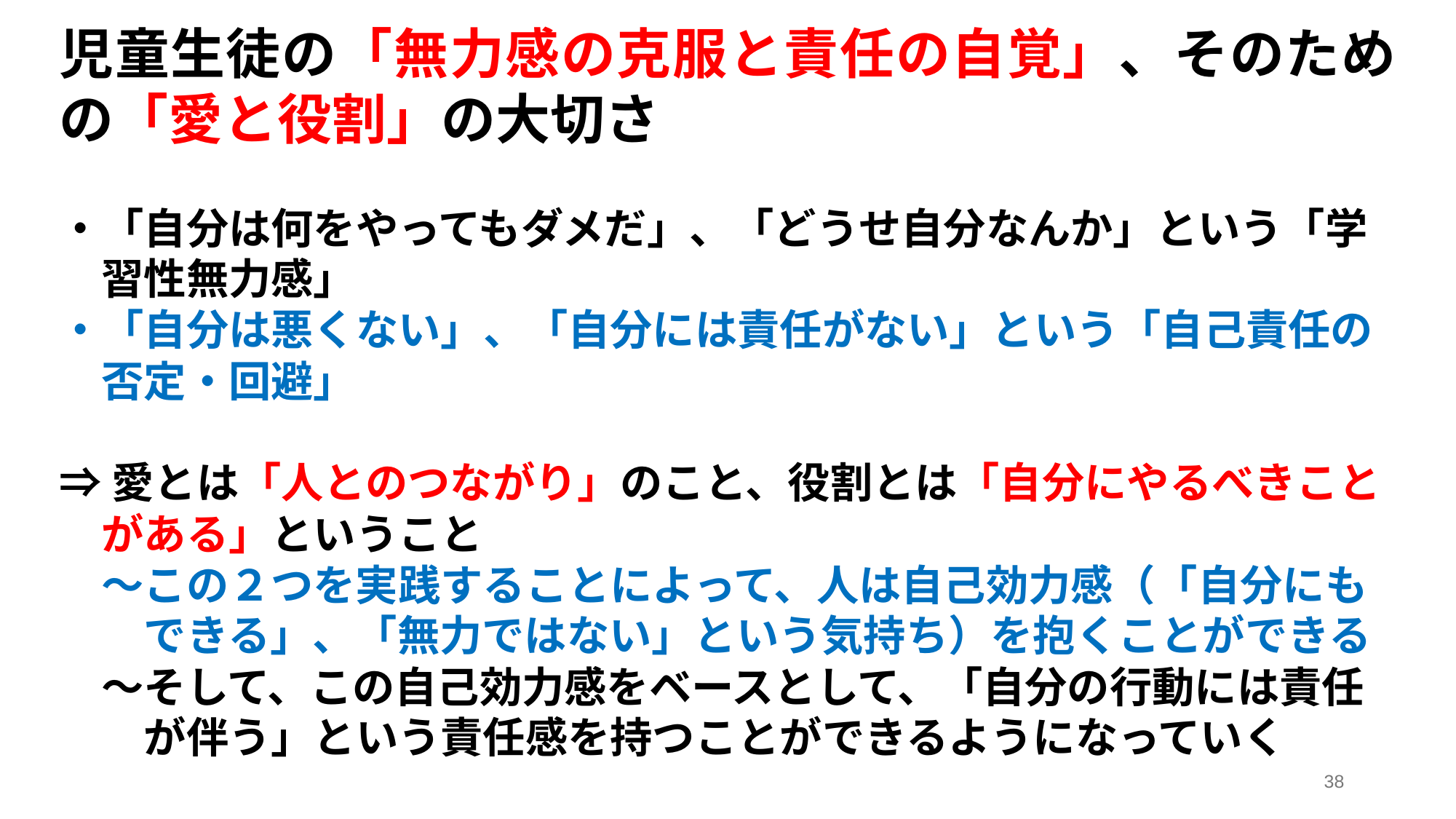

児童生徒の「無力感の克服と責任の自覚」、そのための「愛と役割」の大切さ

・「自分は何をやってもダメだ」、「どうせ自分なんか」という「学
　習性無力感」
・「自分は悪くない」、「自分には責任がない」という「自己責任の
　否定・回避」

⇒愛とは「人とのつながり」のこと、役割とは「自分にやるべきこと
　がある」ということ
　～この２つを実践することによって、人は自己効力感（「自分にも
　　できる」、「無力ではない」という気持ち）を抱くことができる
　～そして、この自己効力感をベースとして、「自分の行動には責任
　　が伴う」という責任感を持つことができるようになっていく
38